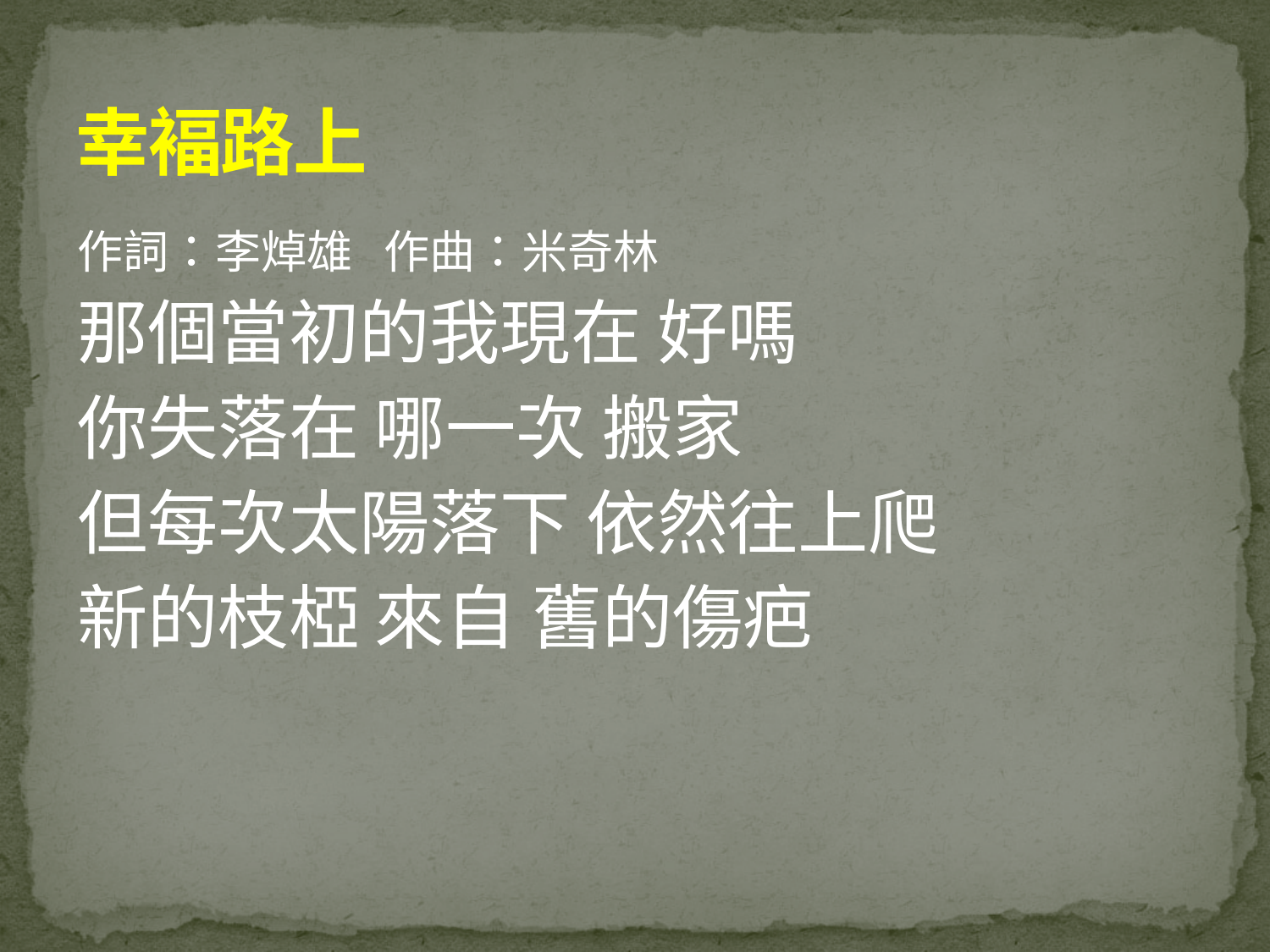

# 幸褔路上
作詞：李焯雄   作曲：米奇林
那個當初的我現在 好嗎
你失落在 哪一次 搬家
但每次太陽落下 依然往上爬
新的枝椏 來自 舊的傷疤